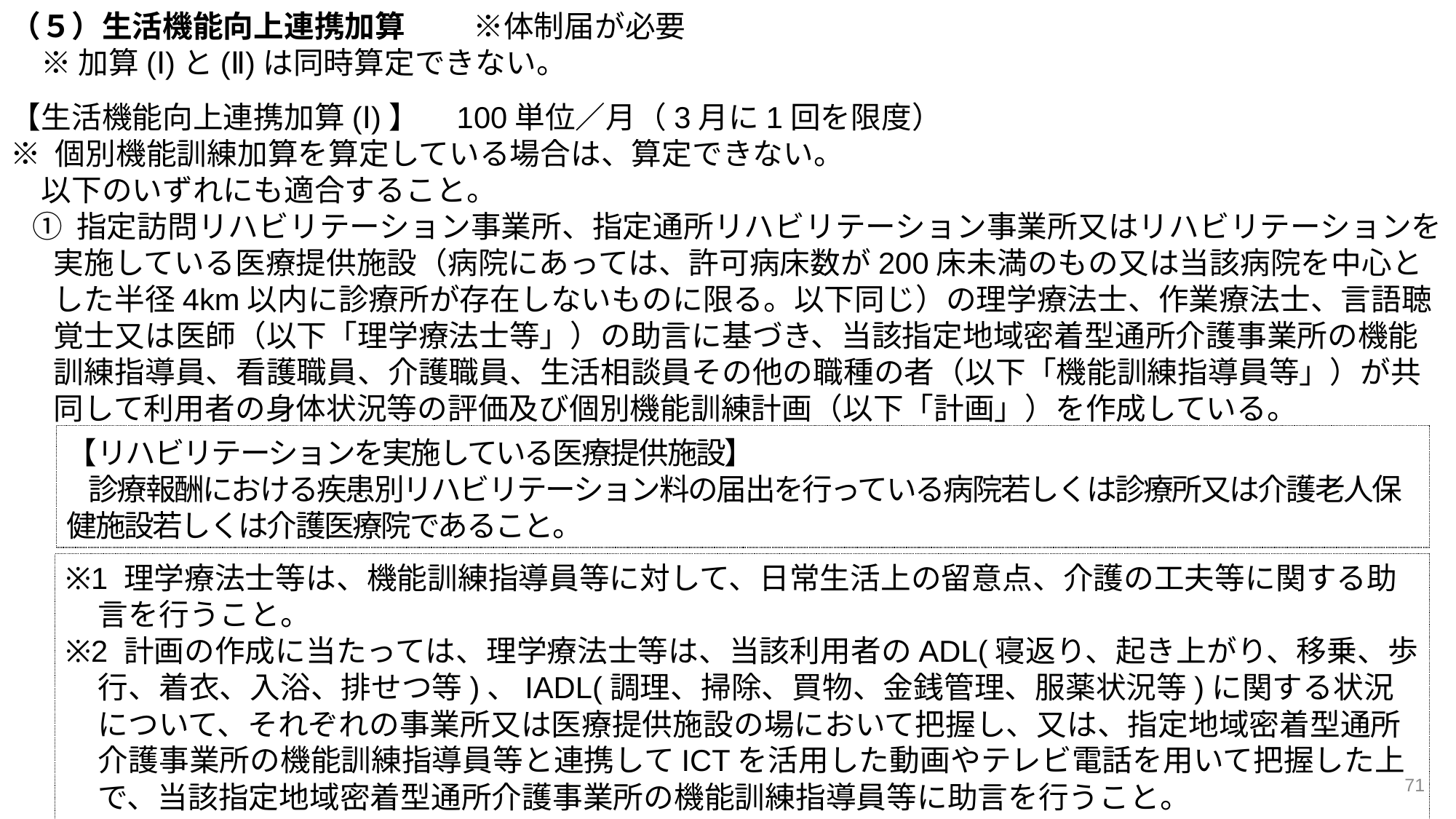

（５）生活機能向上連携加算　 　※体制届が必要
　※ 加算(Ⅰ)と(Ⅱ)は同時算定できない。

【生活機能向上連携加算(Ⅰ)】　100単位／月（3月に1回を限度）
※ 個別機能訓練加算を算定している場合は、算定できない。
　以下のいずれにも適合すること。
① 指定訪問リハビリテーション事業所、指定通所リハビリテーション事業所又はリハビリテーションを実施している医療提供施設（病院にあっては、許可病床数が200床未満のもの又は当該病院を中心とした半径4km以内に診療所が存在しないものに限る。以下同じ）の理学療法士、作業療法士、言語聴覚士又は医師（以下「理学療法士等」）の助言に基づき、当該指定地域密着型通所介護事業所の機能訓練指導員、看護職員、介護職員、生活相談員その他の職種の者（以下「機能訓練指導員等」）が共同して利用者の身体状況等の評価及び個別機能訓練計画（以下「計画」）を作成している。

【リハビリテーションを実施している医療提供施設】
診療報酬における疾患別リハビリテーション料の届出を行っている病院若しくは診療所又は介護老人保健施設若しくは介護医療院であること。
※1 理学療法士等は、機能訓練指導員等に対して、日常生活上の留意点、介護の工夫等に関する助言を行うこと。
※2 計画の作成に当たっては、理学療法士等は、当該利用者のADL(寝返り、起き上がり、移乗、歩行、着衣、入浴、排せつ等)、IADL(調理、掃除、買物、金銭管理、服薬状況等)に関する状況について、それぞれの事業所又は医療提供施設の場において把握し、又は、指定地域密着型通所介護事業所の機能訓練指導員等と連携してICTを活用した動画やテレビ電話を用いて把握した上で、当該指定地域密着型通所介護事業所の機能訓練指導員等に助言を行うこと。

71